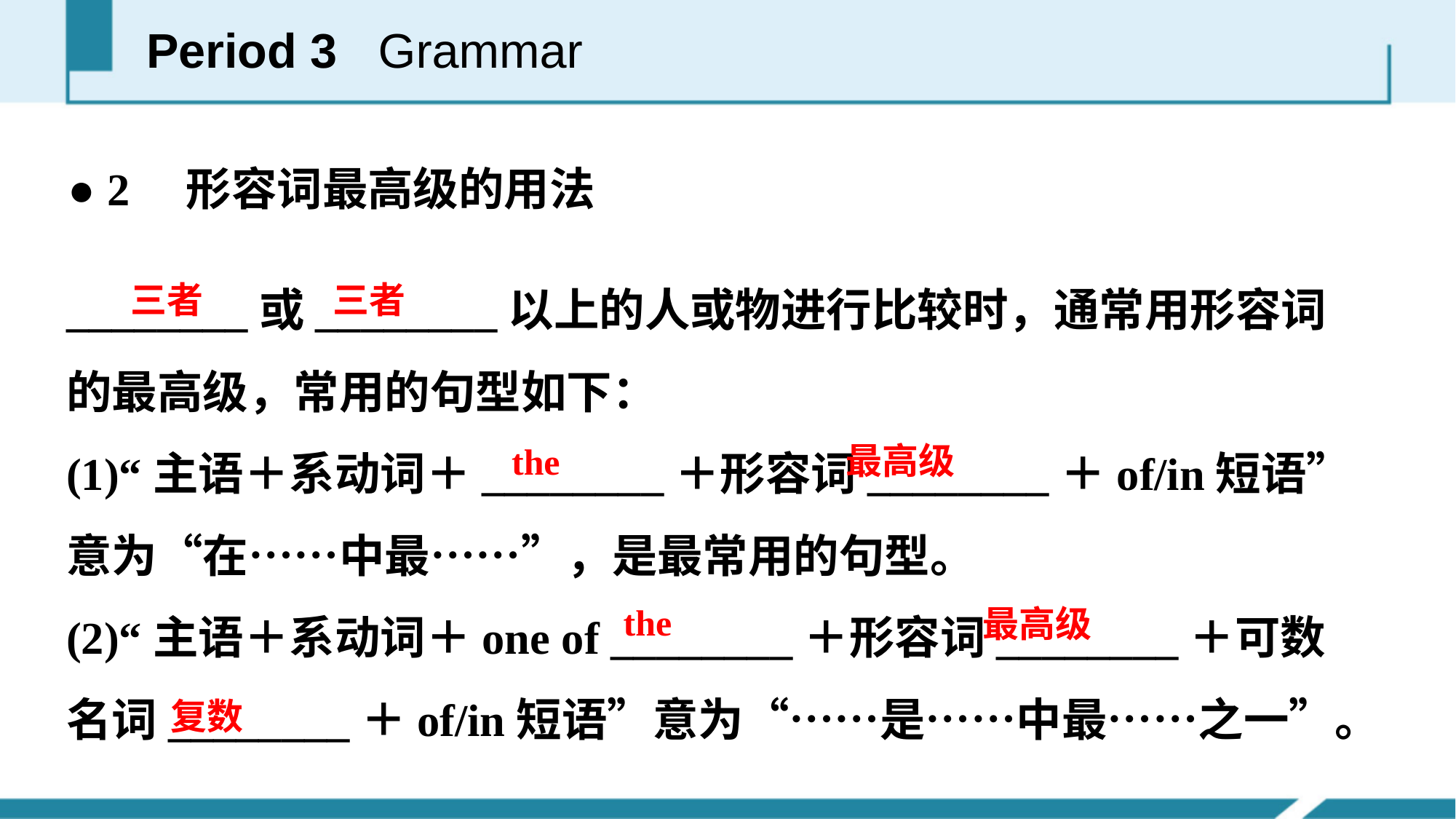

Period 3   Grammar
● 2　形容词最高级的用法
________或________以上的人或物进行比较时，通常用形容词的最高级，常用的句型如下：
(1)“主语＋系动词＋________＋形容词________＋of/in短语”意为“在……中最……”，是最常用的句型。
(2)“主语＋系动词＋one of ________＋形容词________＋可数名词________＋of/in短语”意为“……是……中最……之一”。

三者
三者
最高级
the
the
最高级
复数